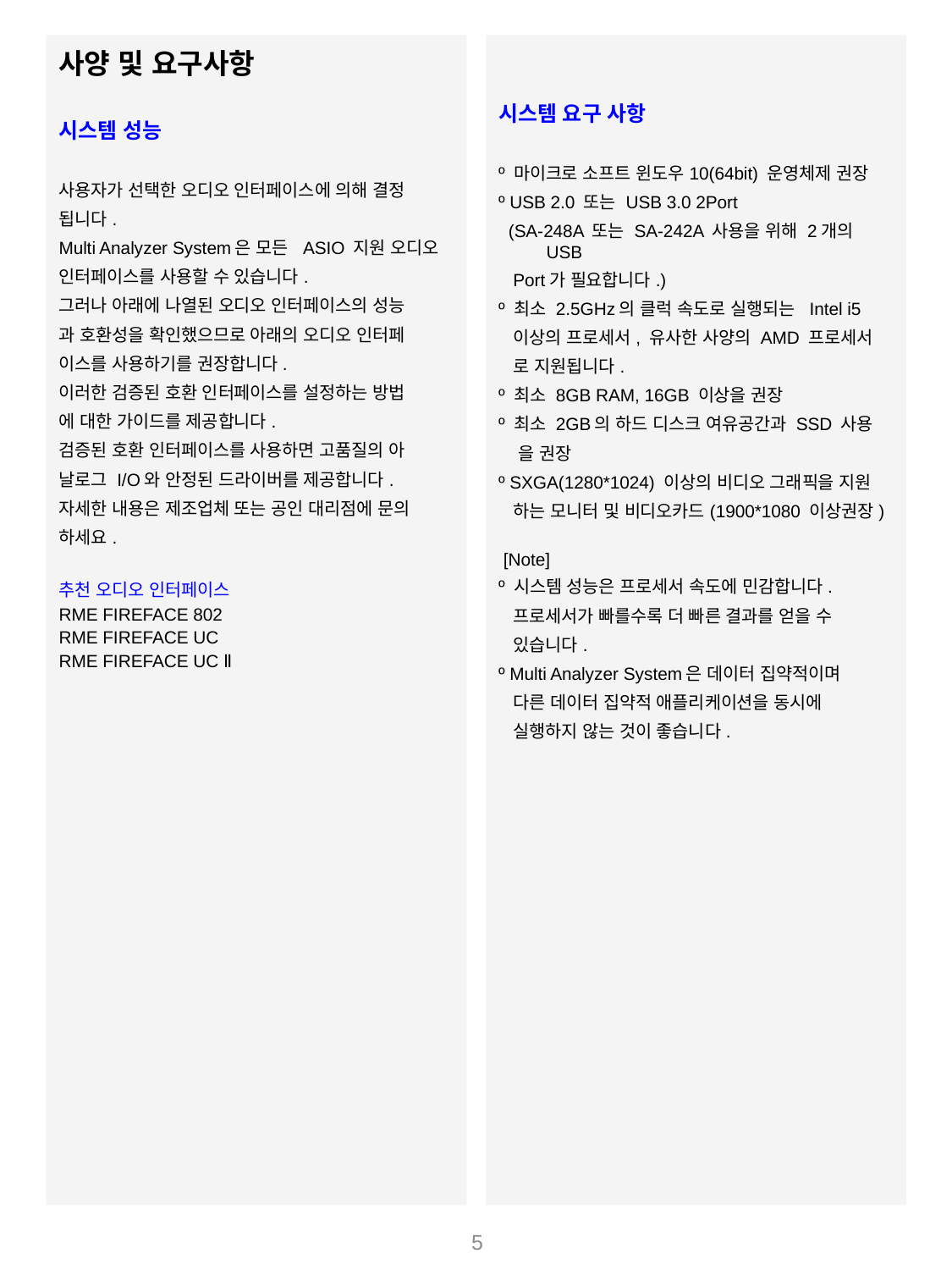

사양 및 요구사항

시스템 성능

사용자가 선택한 오디오 인터페이스에 의해 결정
됩니다.
Multi Analyzer System은 모든  ASIO 지원 오디오
인터페이스를 사용할 수 있습니다.
그러나 아래에 나열된 오디오 인터페이스의 성능
과 호환성을 확인했으므로 아래의 오디오 인터페
이스를 사용하기를 권장합니다.
이러한 검증된 호환 인터페이스를 설정하는 방법
에 대한 가이드를 제공합니다.
검증된 호환 인터페이스를 사용하면 고품질의 아
날로그 I/O와 안정된 드라이버를 제공합니다.
자세한 내용은 제조업체 또는 공인 대리점에 문의
하세요.

추천 오디오 인터페이스
RME FIREFACE 802
RME FIREFACE UC
RME FIREFACE UC Ⅱ

시스템 요구 사항

º 마이크로 소프트 윈도우10(64bit) 운영체제 권장
º USB 2.0 또는 USB 3.0 2Port
  (SA-248A 또는 SA-242A 사용을 위해 2개의 USB
   Port가 필요합니다.)
º 최소 2.5GHz의 클럭 속도로 실행되는  Intel i5
  이상의 프로세서, 유사한 사양의 AMD 프로세서
  로 지원됩니다.
º 최소 8GB RAM, 16GB 이상을 권장
º 최소 2GB의 하드 디스크 여유공간과 SSD 사용
   을 권장
º SXGA(1280*1024) 이상의 비디오 그래픽을 지원
  하는 모니터 및 비디오카드(1900*1080 이상권장)

 [Note]
º 시스템 성능은 프로세서 속도에 민감합니다.
  프로세서가 빠를수록 더 빠른 결과를 얻을 수
  있습니다.
º Multi Analyzer System은 데이터 집약적이며
  다른 데이터 집약적 애플리케이션을 동시에
  실행하지 않는 것이 좋습니다.

5